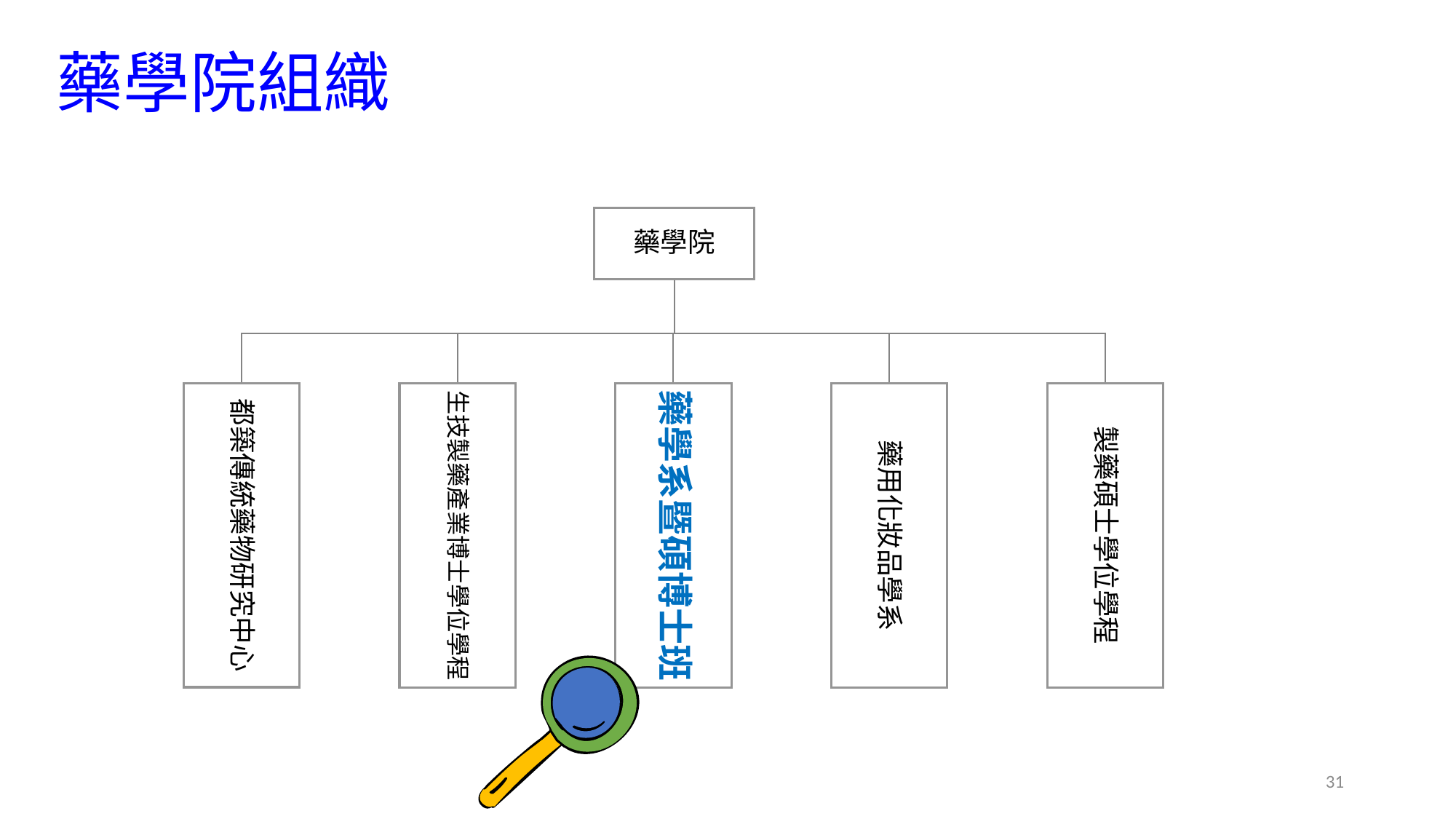

# 藥學院組織
藥學院
都築傳統藥物研究中心
生技製藥產業博士學位學程
藥學系暨碩博士班
藥用化妝品學系
製藥碩士學位學程

31